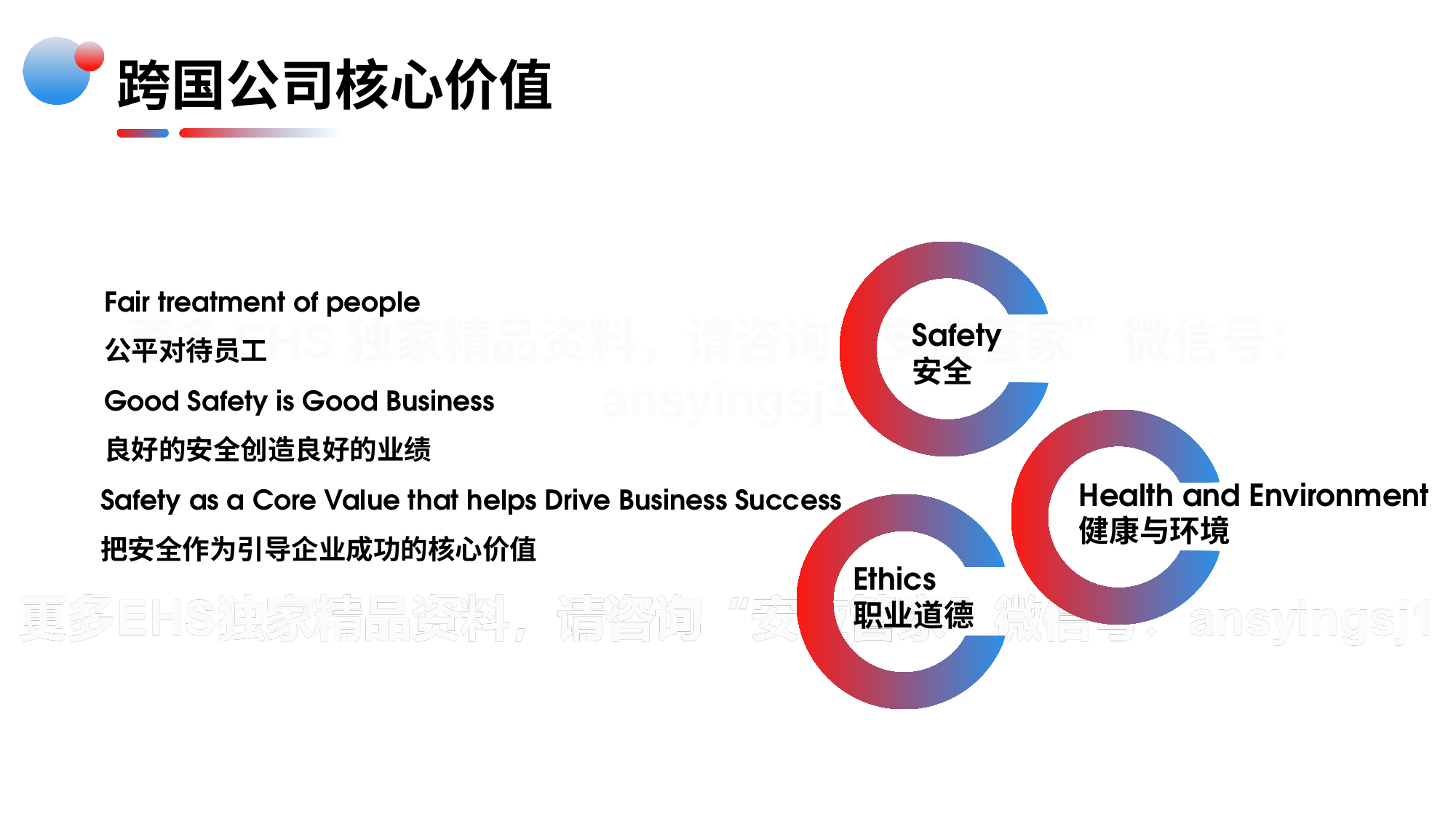

跨国公司核心价值

Safety
安全
Fair treatment of people
公平对待员工
Good Safety is Good Business
良好的安全创造良好的业绩

Health and Environment
健康与环境
Safety as a Core Value that helps Drive Business Success
把安全作为引导企业成功的核心价值

Ethics
职业道德